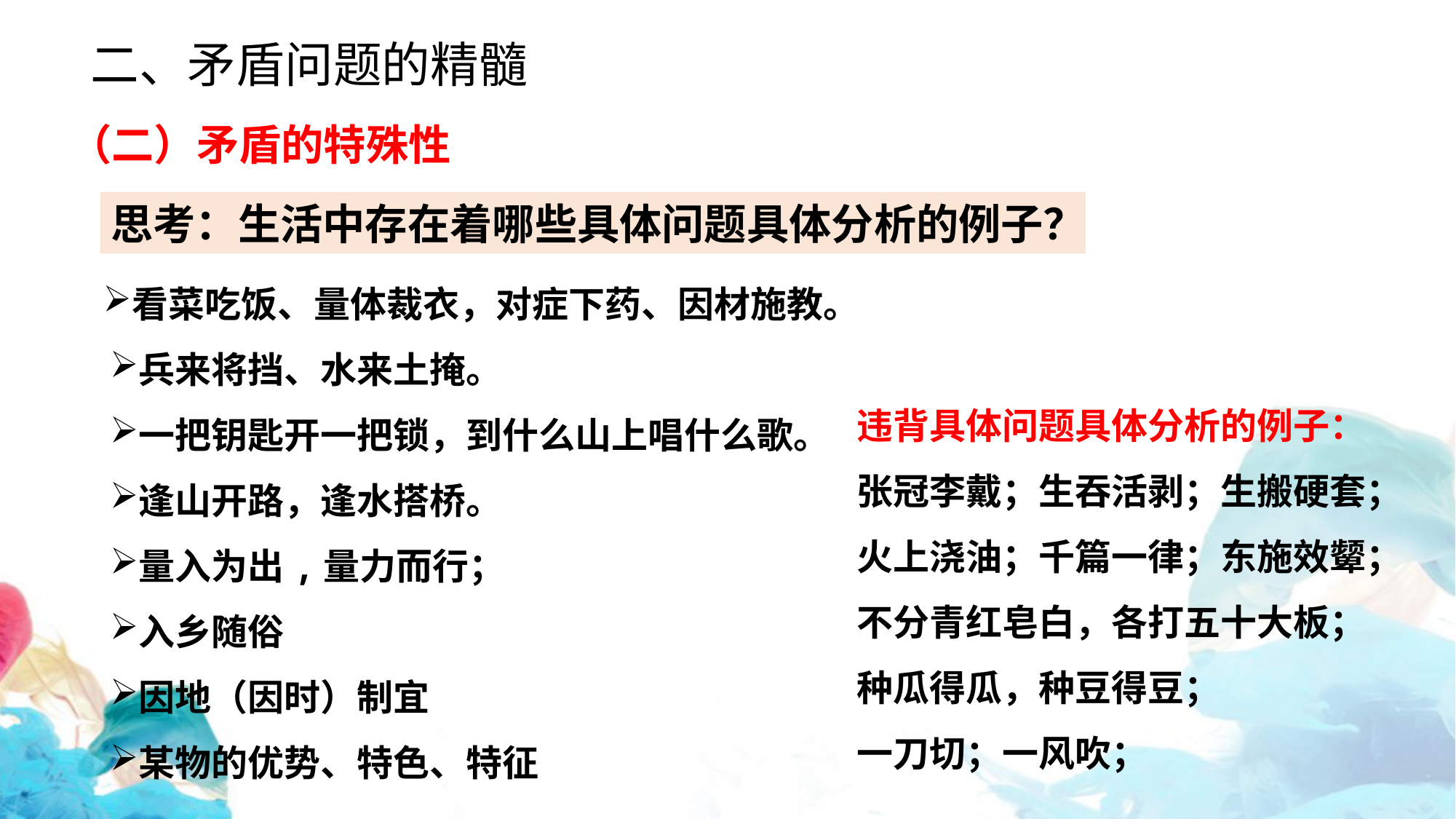

二、矛盾问题的精髓
（二）矛盾的特殊性
思考：生活中存在着哪些具体问题具体分析的例子？
看菜吃饭、量体裁衣，对症下药、因材施教。
兵来将挡、水来土掩。
一把钥匙开一把锁，到什么山上唱什么歌。
逢山开路，逢水搭桥。
量入为出,量力而行；
入乡随俗
因地（因时）制宜
某物的优势、特色、特征

违背具体问题具体分析的例子：
张冠李戴；生吞活剥；生搬硬套；
火上浇油；千篇一律；东施效颦；
不分青红皂白，各打五十大板；
种瓜得瓜，种豆得豆；
一刀切；一风吹；